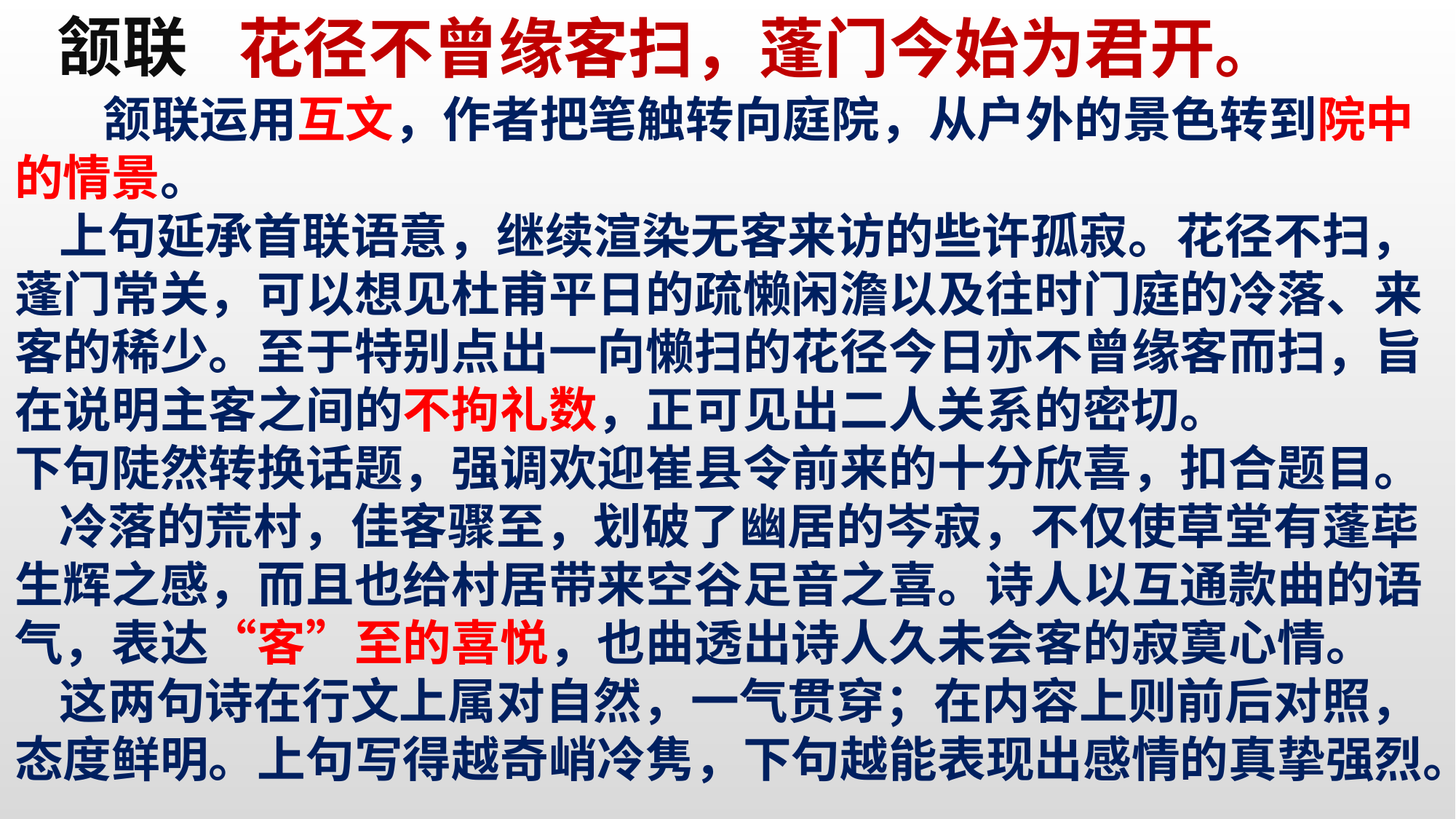

颔联
花径不曾缘客扫，蓬门今始为君开。
       颔联运用互文，作者把笔触转向庭院，从户外的景色转到院中的情景。
   上句延承首联语意，继续渲染无客来访的些许孤寂。花径不扫，蓬门常关，可以想见杜甫平日的疏懒闲澹以及往时门庭的冷落、来客的稀少。至于特别点出一向懒扫的花径今日亦不曾缘客而扫，旨在说明主客之间的不拘礼数，正可见出二人关系的密切。
下句陡然转换话题，强调欢迎崔县令前来的十分欣喜，扣合题目。
   冷落的荒村，佳客骤至，划破了幽居的岑寂，不仅使草堂有蓬荜生辉之感，而且也给村居带来空谷足音之喜。诗人以互通款曲的语气，表达“客”至的喜悦，也曲透出诗人久未会客的寂寞心情。
   这两句诗在行文上属对自然，一气贯穿；在内容上则前后对照，态度鲜明。上句写得越奇峭冷隽，下句越能表现出感情的真挚强烈。